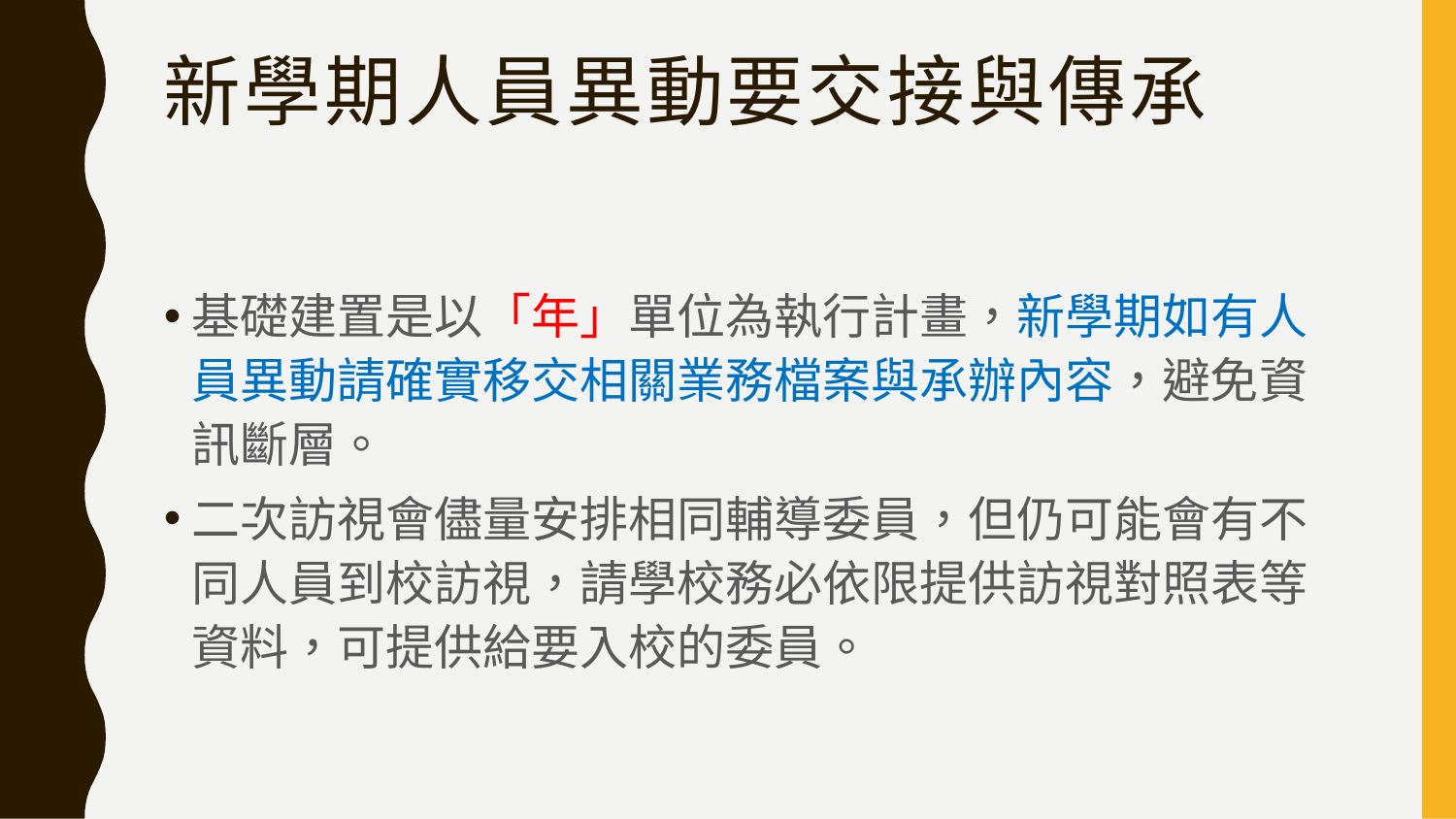

# 新學期人員異動要交接與傳承
基礎建置是以「年」單位為執行計畫，新學期如有人員異動請確實移交相關業務檔案與承辦內容，避免資訊斷層。
二次訪視會儘量安排相同輔導委員，但仍可能會有不同人員到校訪視，請學校務必依限提供訪視對照表等資料，可提供給要入校的委員。